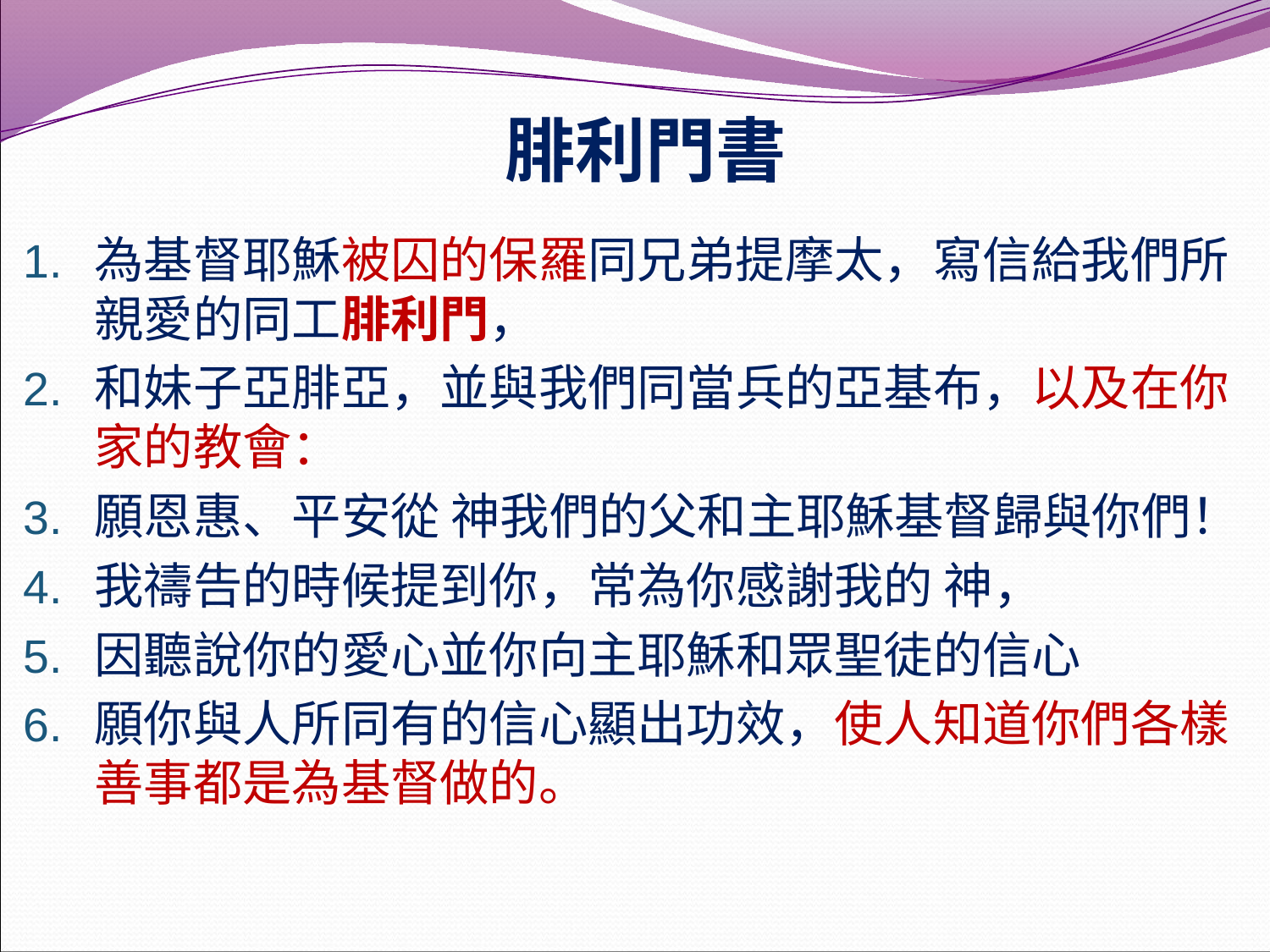

# 腓利門書
為基督耶穌被囚的保羅同兄弟提摩太，寫信給我們所親愛的同工腓利門，
和妹子亞腓亞，並與我們同當兵的亞基布，以及在你家的教會：
願恩惠、平安從 神我們的父和主耶穌基督歸與你們！
我禱告的時候提到你，常為你感謝我的 神，
因聽說你的愛心並你向主耶穌和眾聖徒的信心
願你與人所同有的信心顯出功效，使人知道你們各樣善事都是為基督做的。